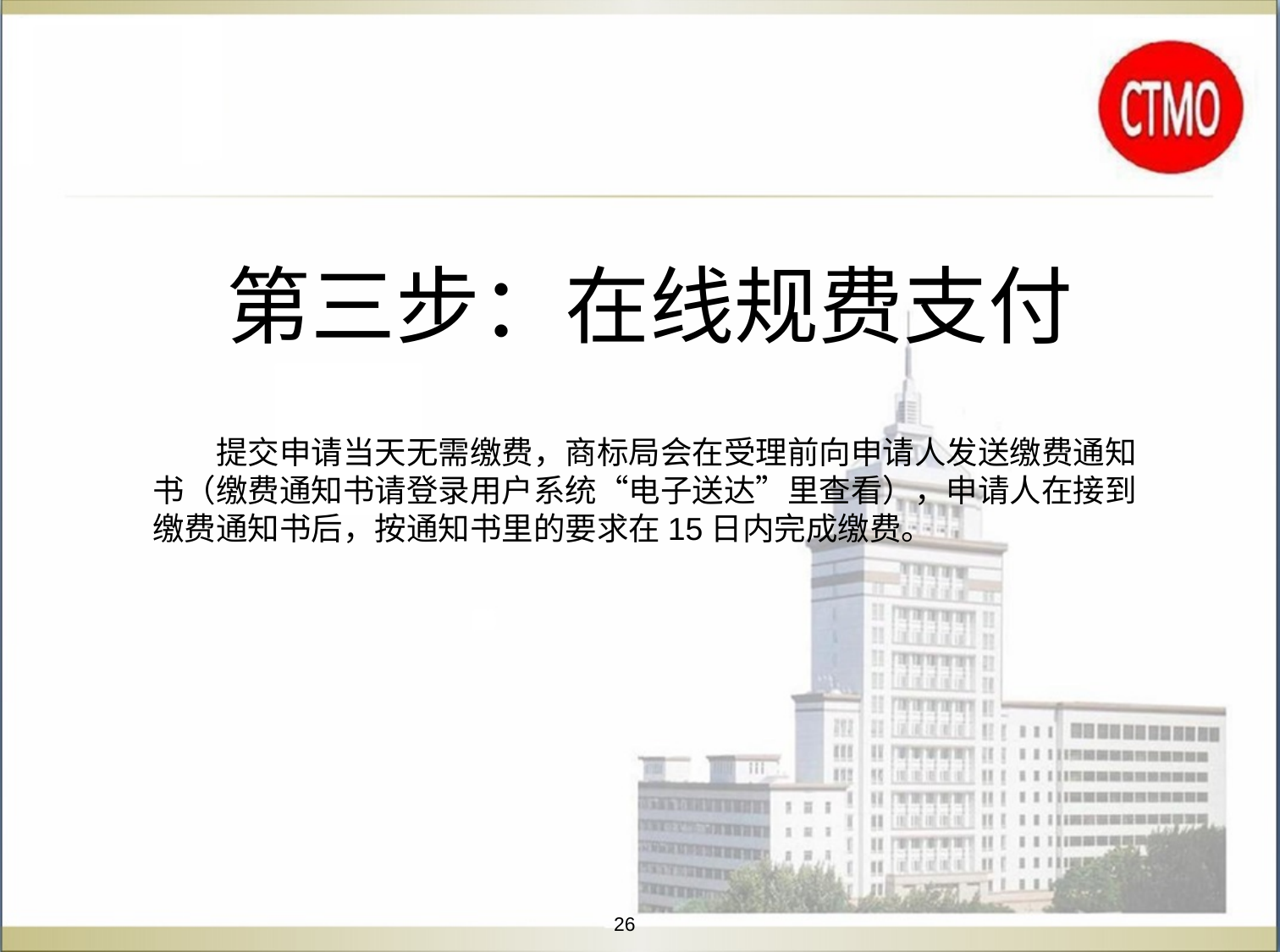

第三步：在线规费支付
　　提交申请当天无需缴费，商标局会在受理前向申请人发送缴费通知书（缴费通知书请登录用户系统“电子送达”里查看），申请人在接到缴费通知书后，按通知书里的要求在15日内完成缴费。